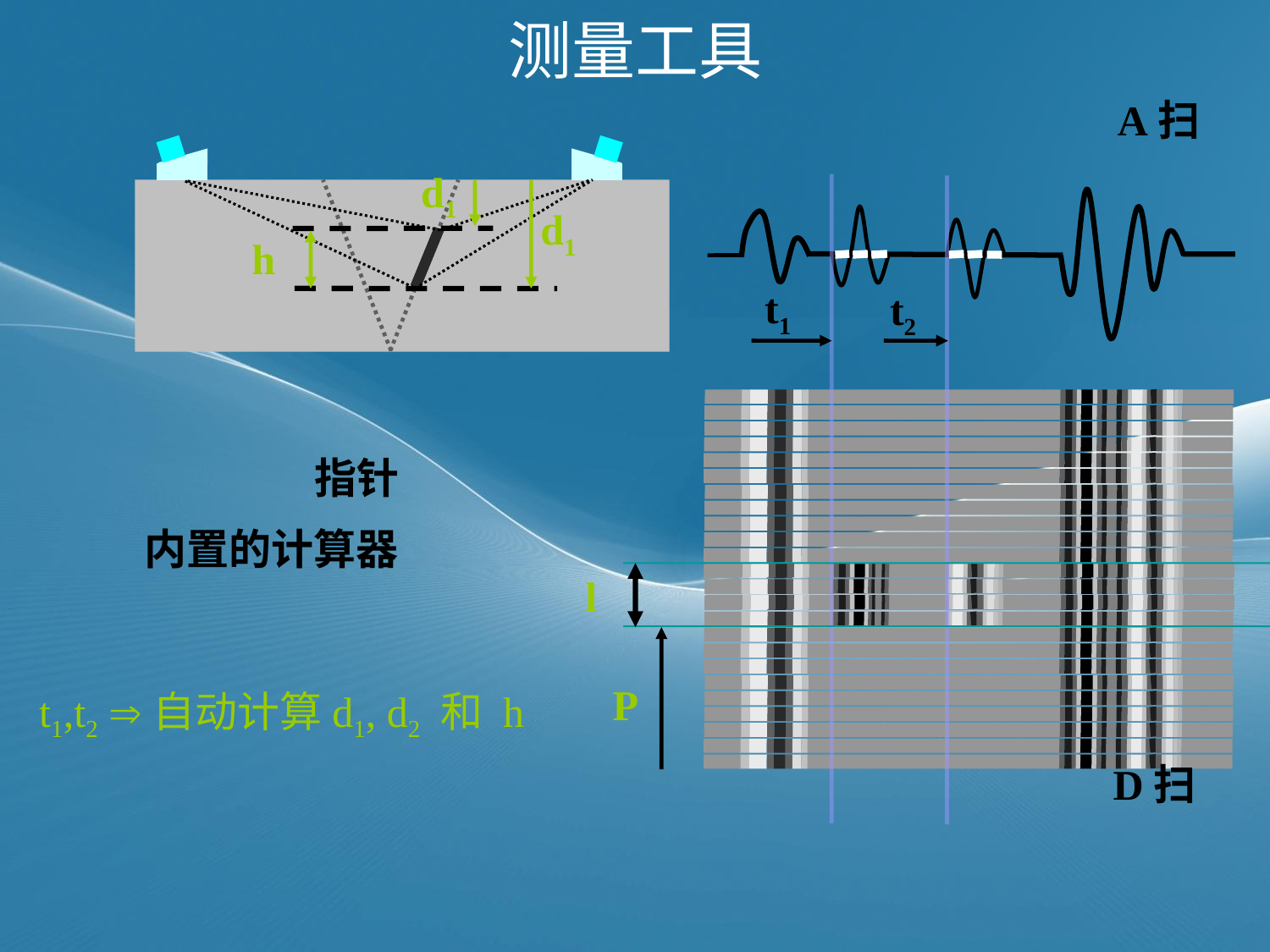

# 测量工具
A扫

d1

d1
h

内置的计算器
t1,t2 ⇒自动计算d1, d2 和 h

t1
t2

指针

l

P
D扫